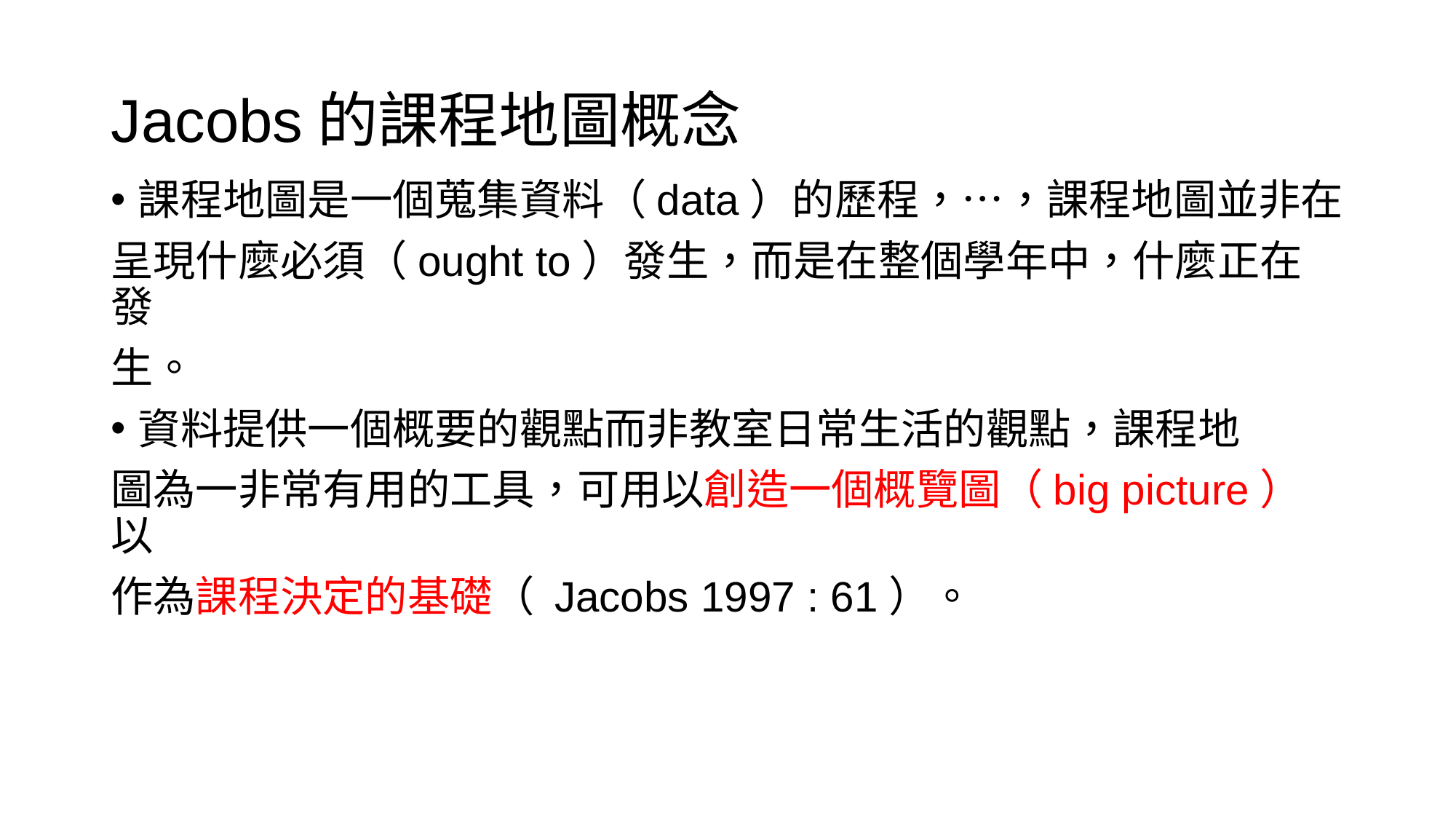

# Jacobs的課程地圖概念
課程地圖是一個蒐集資料（data）的歷程，…，課程地圖並非在
呈現什麼必須（ought to）發生，而是在整個學年中，什麼正在發
生。
資料提供一個概要的觀點而非教室日常生活的觀點，課程地
圖為一非常有用的工具，可用以創造一個概覽圖（big picture）以
作為課程決定的基礎（ Jacobs 1997 : 61）。